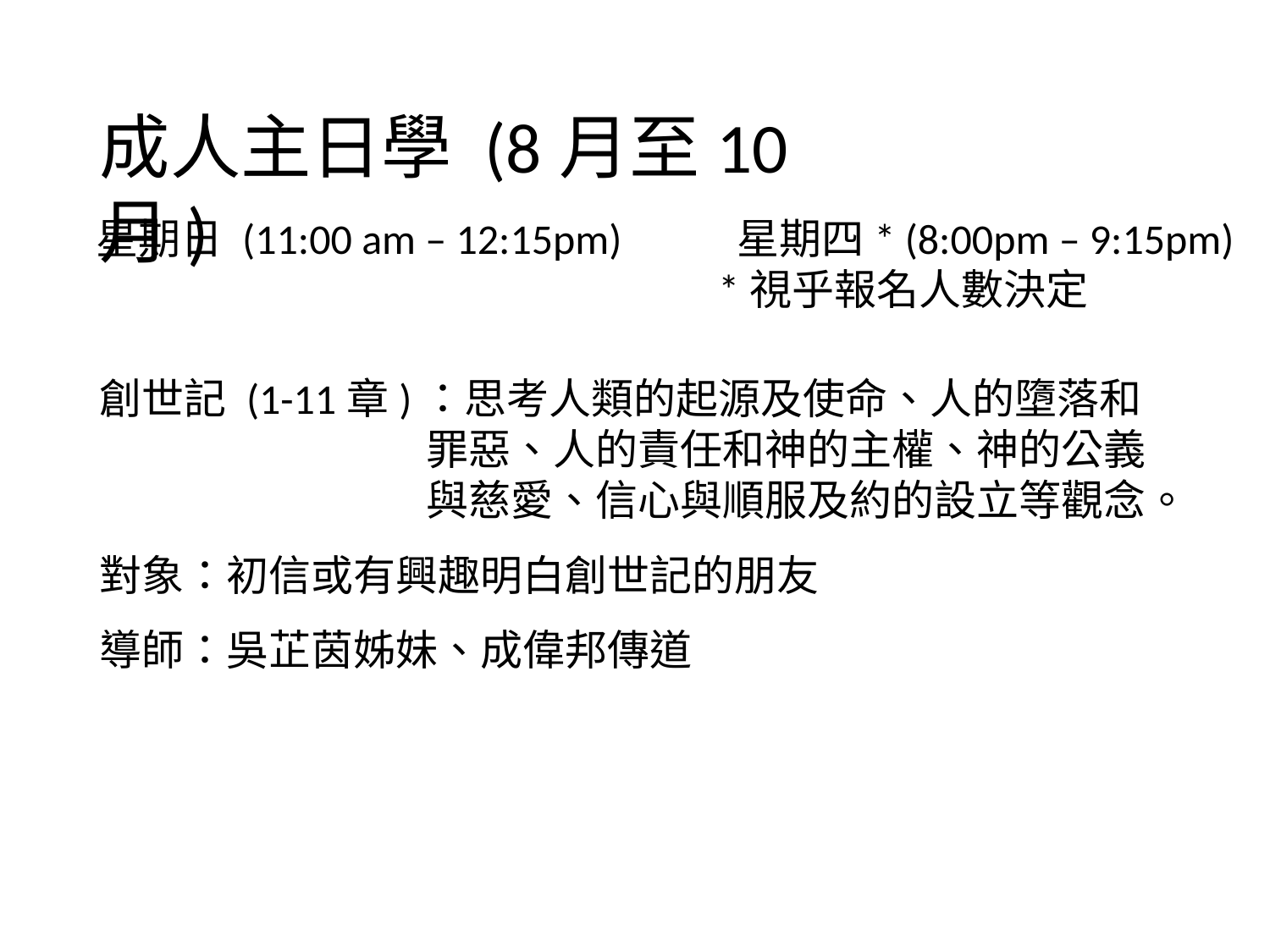

#
成人主日學 (8月至10月)
星期日 (11:00 am – 12:15pm)           星期四* (8:00pm – 9:15pm)
                                                  *視乎報名人數決定
創世記 (1-11章)：思考人類的起源及使命、人的墮落和罪惡、人的責任和神的主權、神的公義與慈愛、信心與順服及約的設立等觀念。
對象：初信或有興趣明白創世記的朋友
導師：吳芷茵姊妹、成偉邦傳道